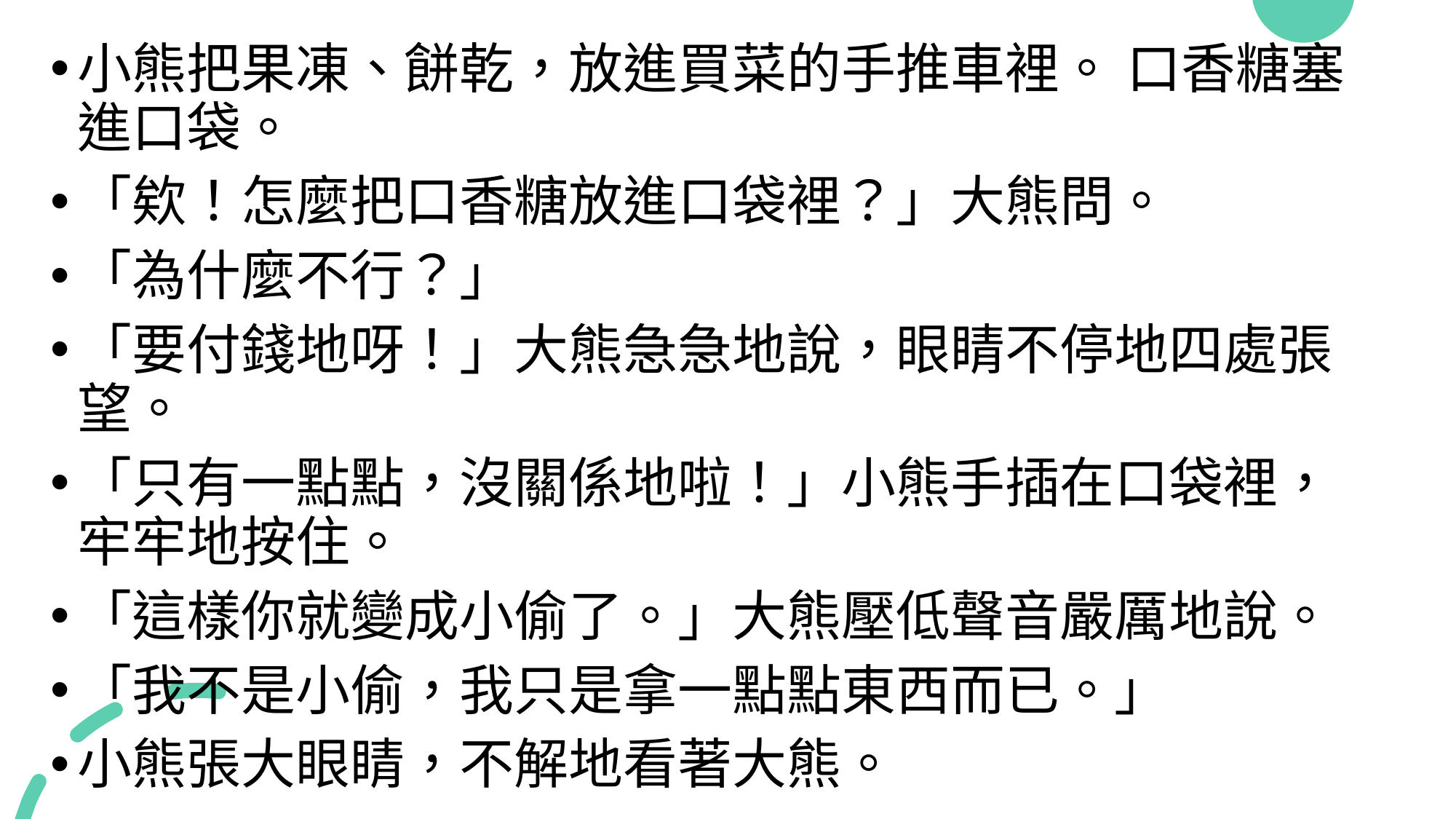

小熊把果凍、餅乾，放進買菜的手推車裡。 口香糖塞進口袋。
「欸！怎麼把口香糖放進口袋裡？」大熊問。
「為什麼不行？」
「要付錢地呀！」大熊急急地說，眼睛不停地四處張望。
「只有一點點，沒關係地啦！」小熊手插在口袋裡，牢牢地按住。
「這樣你就變成小偷了。」大熊壓低聲音嚴厲地說。
「我不是小偷，我只是拿一點點東西而已。」
小熊張大眼睛，不解地看著大熊。